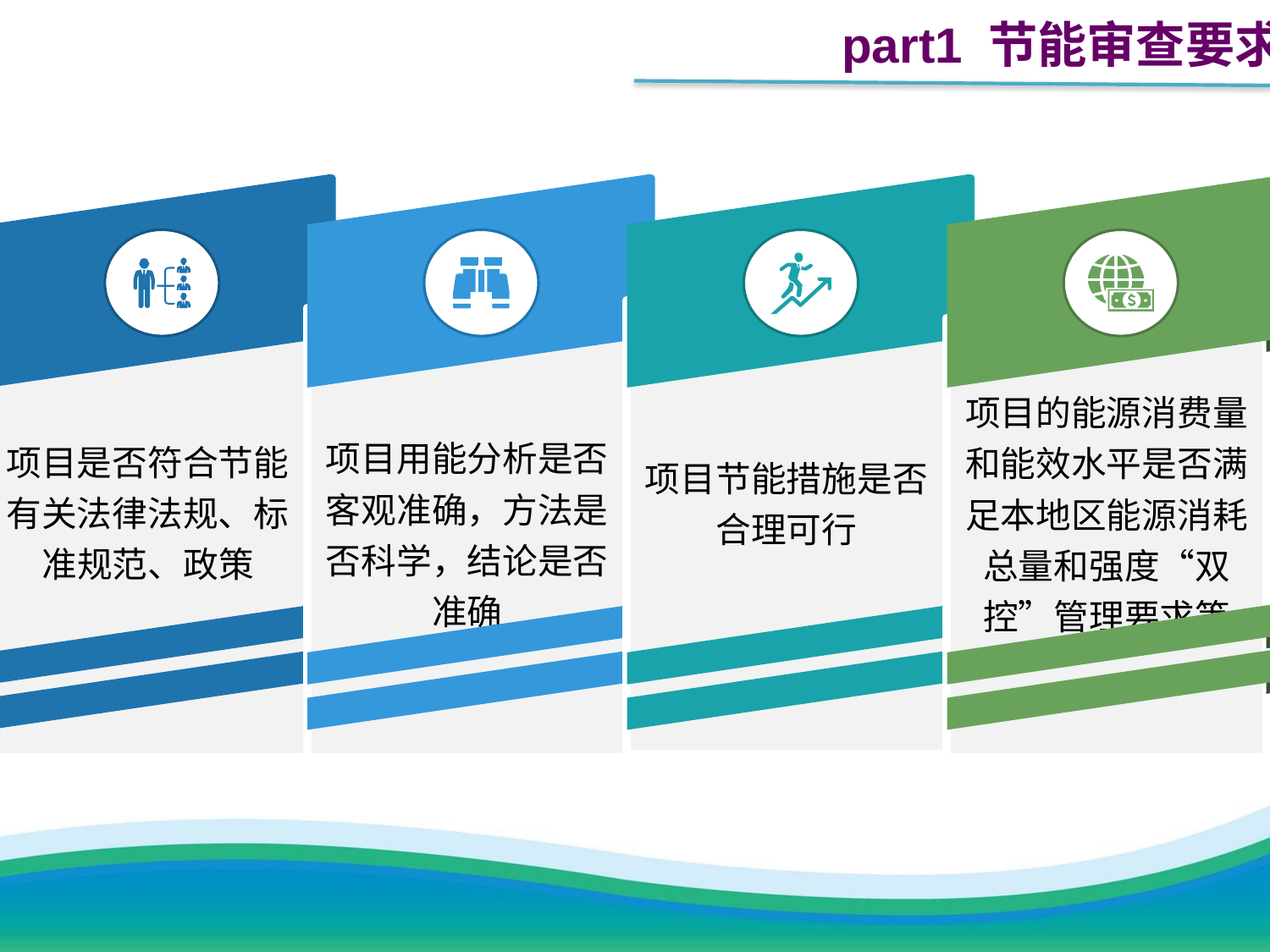

part1 节能审查要求

项目节能措施是否合理可行

项目用能分析是否客观准确，方法是否科学，结论是否准确
项目是否符合节能有关法律法规、标准规范、政策

项目的能源消费量和能效水平是否满足本地区能源消耗总量和强度“双控”管理要求等